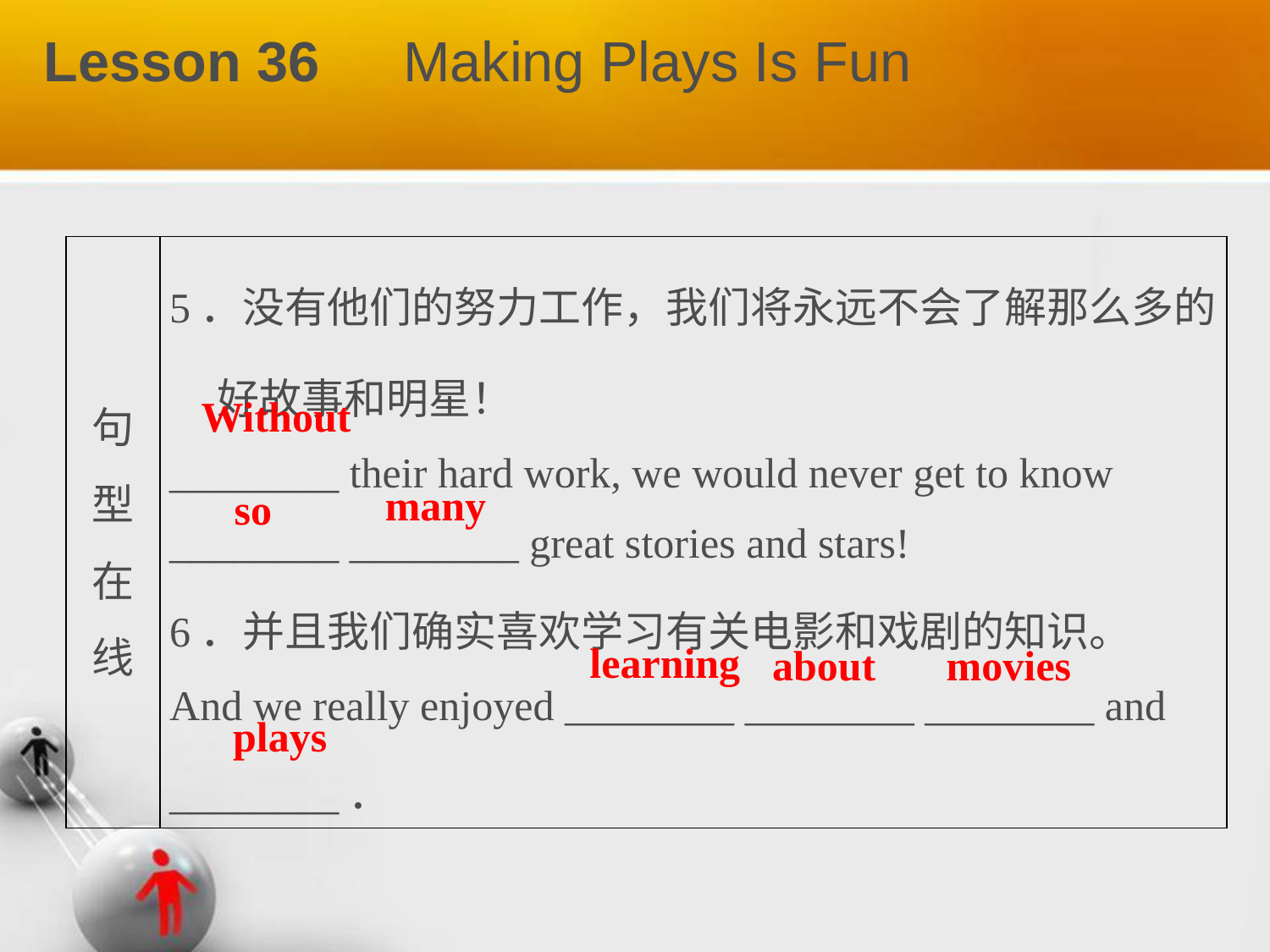

Lesson 36　Making Plays Is Fun
| 句 型 在 线 | 5．没有他们的努力工作，我们将永远不会了解那么多的好故事和明星！ \_\_\_\_\_\_\_\_ their hard work, we would never get to know \_\_\_\_\_\_\_\_ \_\_\_\_\_\_\_\_ great stories and stars! 6．并且我们确实喜欢学习有关电影和戏剧的知识。 And we really enjoyed \_\_\_\_\_\_\_\_ \_\_\_\_\_\_\_\_ \_\_\_\_\_\_\_\_ and \_\_\_\_\_\_\_\_． |
| --- | --- |
Without
many
so
learning
about
movies
plays